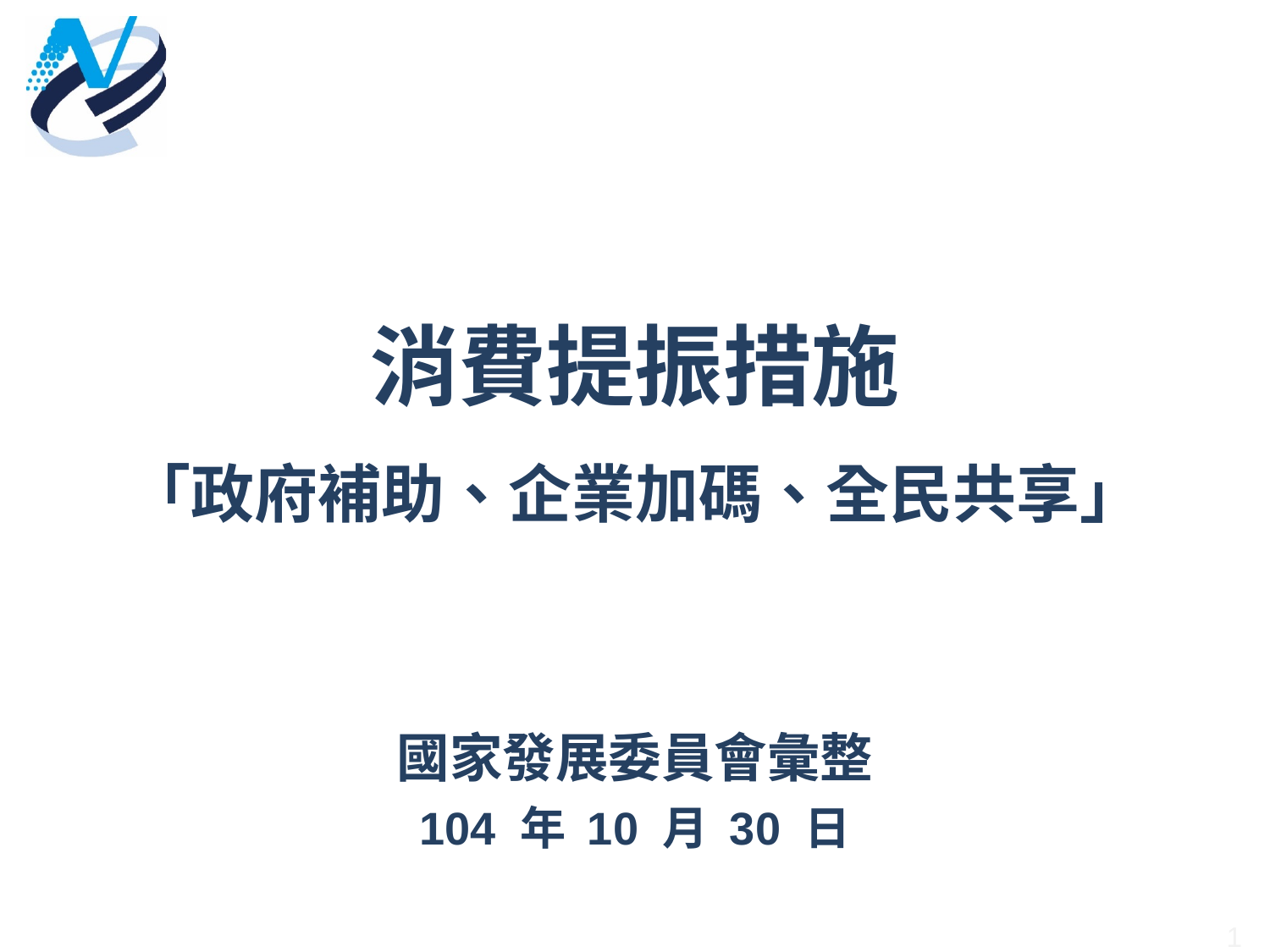

消費提振措施
「政府補助、企業加碼、全民共享」
國家發展委員會彙整
104 年 10 月 30 日